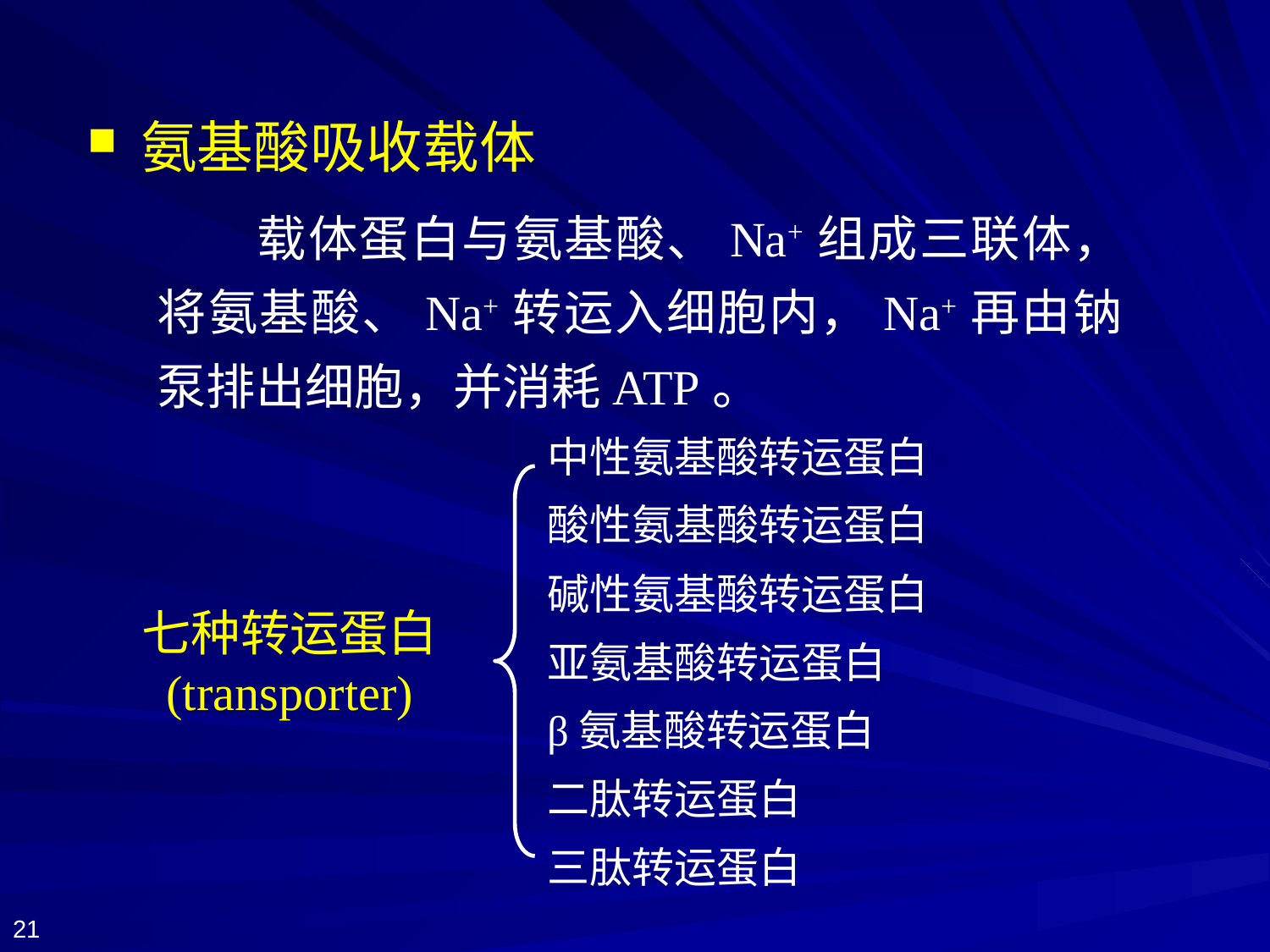

氨基酸吸收载体
载体蛋白与氨基酸、Na+组成三联体，将氨基酸、Na+转运入细胞内，Na+再由钠泵排出细胞，并消耗ATP。
中性氨基酸转运蛋白
酸性氨基酸转运蛋白
碱性氨基酸转运蛋白
亚氨基酸转运蛋白
β氨基酸转运蛋白
二肽转运蛋白
三肽转运蛋白

七种转运蛋白
(transporter)
21